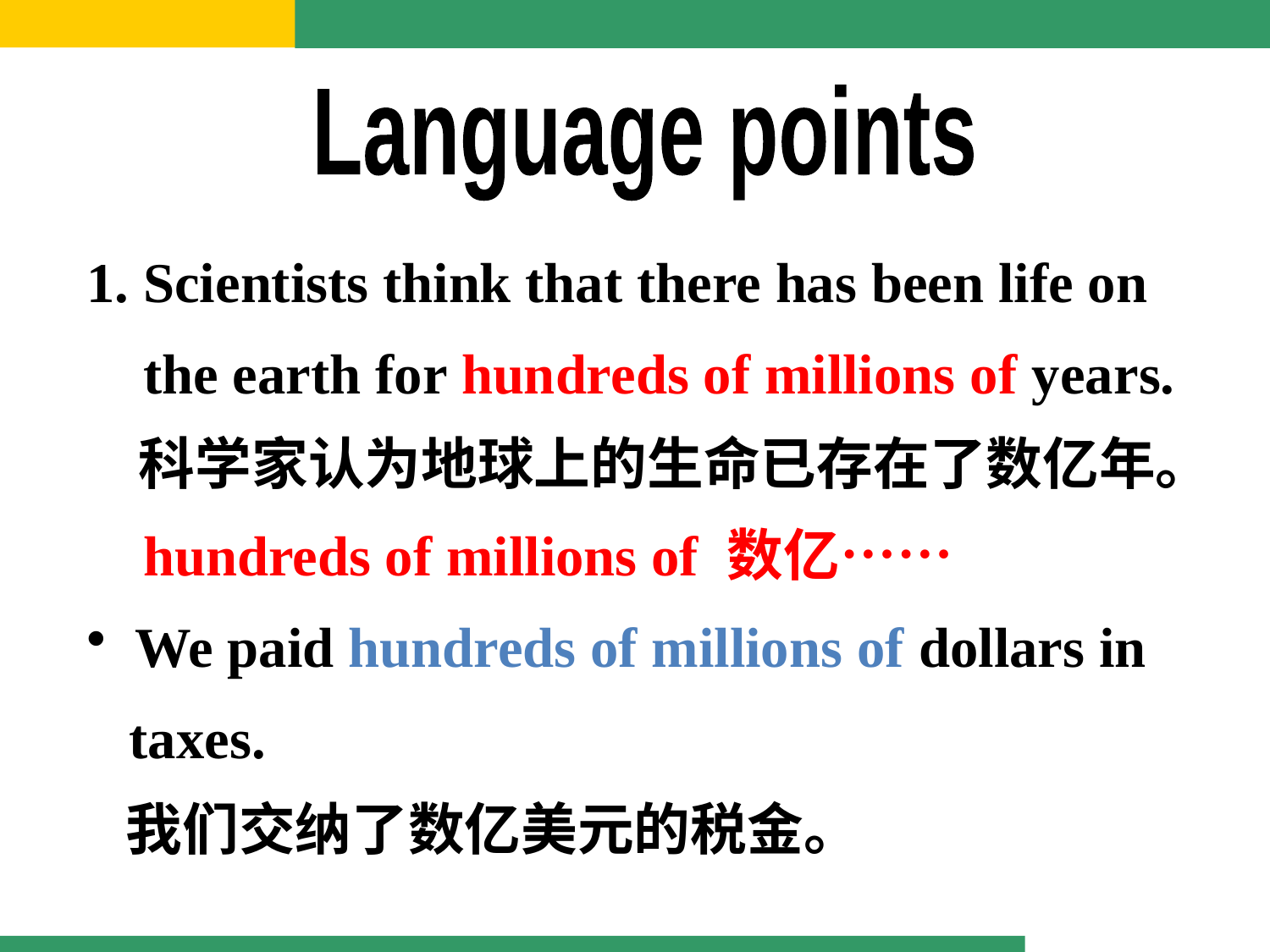

Language points
1. Scientists think that there has been life on
    the earth for hundreds of millions of years.
   科学家认为地球上的生命已存在了数亿年。
    hundreds of millions of 数亿……
  We paid hundreds of millions of dollars in
   taxes.
  我们交纳了数亿美元的税金。